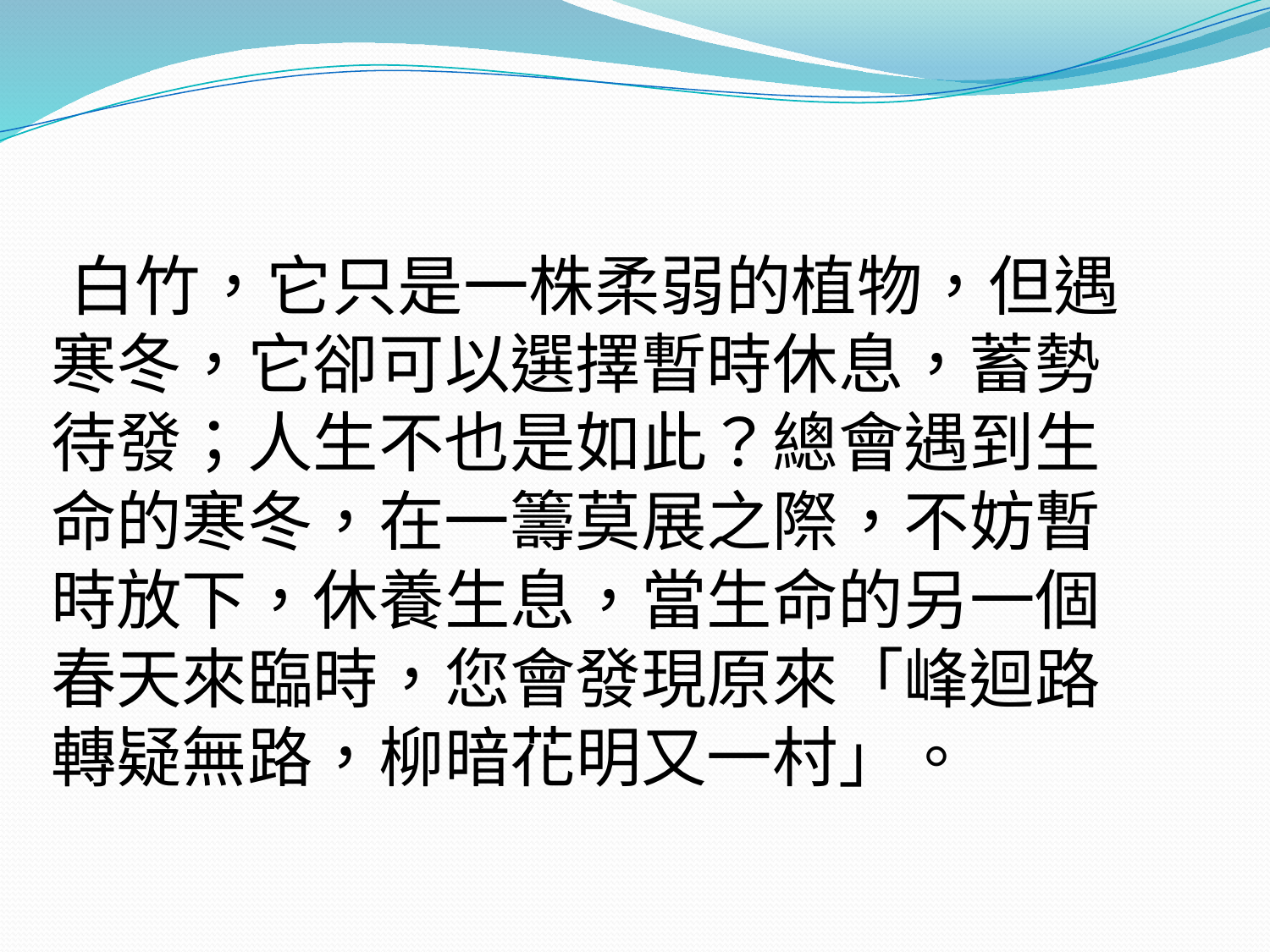

白竹，它只是一株柔弱的植物，但遇寒冬，它卻可以選擇暫時休息，蓄勢待發；人生不也是如此？總會遇到生命的寒冬，在一籌莫展之際，不妨暫時放下，休養生息，當生命的另一個春天來臨時，您會發現原來「峰迴路轉疑無路，柳暗花明又一村」。